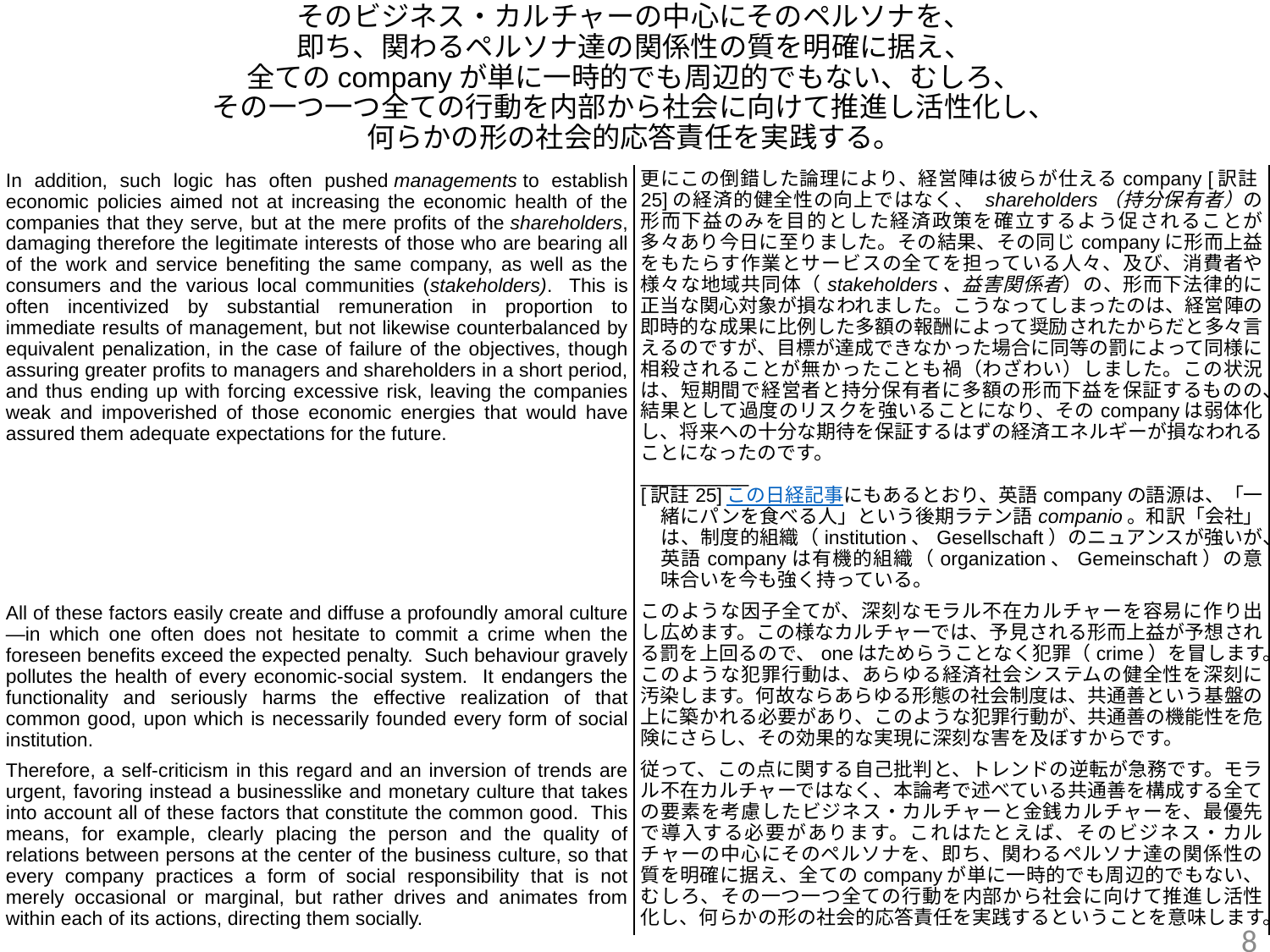

# そのビジネス・カルチャーの中心にそのペルソナを、 即ち、関わるペルソナ達の関係性の質を明確に据え、 全てのcompanyが単に一時的でも周辺的でもない、むしろ、 その一つ一つ全ての行動を内部から社会に向けて推進し活性化し、 何らかの形の社会的応答責任を実践する。
| In addition, such logic has often pushed managements to establish economic policies aimed not at increasing the economic health of the companies that they serve, but at the mere profits of the shareholders, damaging therefore the legitimate interests of those who are bearing all of the work and service benefiting the same company, as well as the consumers and the various local communities (stakeholders). This is often incentivized by substantial remuneration in proportion to immediate results of management, but not likewise counterbalanced by equivalent penalization, in the case of failure of the objectives, though assuring greater profits to managers and shareholders in a short period, and thus ending up with forcing excessive risk, leaving the companies weak and impoverished of those economic energies that would have assured them adequate expectations for the future. | 更にこの倒錯した論理により、経営陣は彼らが仕えるcompany [訳註25]の経済的健全性の向上ではなく、 shareholders（持分保有者）の形而下益のみを目的とした経済政策を確立するよう促されることが多々あり今日に至りました。その結果、その同じcompanyに形而上益をもたらす作業とサービスの全てを担っている人々、及び、消費者や様々な地域共同体（stakeholders、益害関係者）の、形而下法律的に正当な関心対象が損なわれました。こうなってしまったのは、経営陣の即時的な成果に比例した多額の報酬によって奨励されたからだと多々言えるのですが、目標が達成できなかった場合に同等の罰によって同様に相殺されることが無かったことも禍（わざわい）しました。この状況は、短期間で経営者と持分保有者に多額の形而下益を保証するものの、結果として過度のリスクを強いることになり、そのcompanyは弱体化し、将来への十分な期待を保証するはずの経済エネルギーが損なわれることになったのです。 \_\_\_\_\_\_\_\_\_\_ [訳註25]この日経記事にもあるとおり、英語companyの語源は、「一緒にパンを食べる人」という後期ラテン語companio。和訳「会社」は、制度的組織（institution、Gesellschaft）のニュアンスが強いが、英語companyは有機的組織（organization、Gemeinschaft）の意味合いを今も強く持っている。 |
| --- | --- |
| All of these factors easily create and diffuse a profoundly amoral culture—in which one often does not hesitate to commit a crime when the foreseen benefits exceed the expected penalty. Such behaviour gravely pollutes the health of every economic-social system. It endangers the functionality and seriously harms the effective realization of that common good, upon which is necessarily founded every form of social institution. | このような因子全てが、深刻なモラル不在カルチャーを容易に作り出し広めます。この様なカルチャーでは、予見される形而上益が予想される罰を上回るので、oneはためらうことなく犯罪（crime）を冒します。このような犯罪行動は、あらゆる経済社会システムの健全性を深刻に汚染します。何故ならあらゆる形態の社会制度は、共通善という基盤の上に築かれる必要があり、このような犯罪行動が、共通善の機能性を危険にさらし、その効果的な実現に深刻な害を及ぼすからです。 |
| Therefore, a self-criticism in this regard and an inversion of trends are urgent, favoring instead a businesslike and monetary culture that takes into account all of these factors that constitute the common good. This means, for example, clearly placing the person and the quality of relations between persons at the center of the business culture, so that every company practices a form of social responsibility that is not merely occasional or marginal, but rather drives and animates from within each of its actions, directing them socially. | 従って、この点に関する自己批判と、トレンドの逆転が急務です。モラル不在カルチャーではなく、本論考で述べている共通善を構成する全ての要素を考慮したビジネス・カルチャーと金銭カルチャーを、最優先で導入する必要があります。これはたとえば、そのビジネス・カルチャーの中心にそのペルソナを、即ち、関わるペルソナ達の関係性の質を明確に据え、全てのcompanyが単に一時的でも周辺的でもない、むしろ、その一つ一つ全ての行動を内部から社会に向けて推進し活性化し、何らかの形の社会的応答責任を実践するということを意味します。 |
8